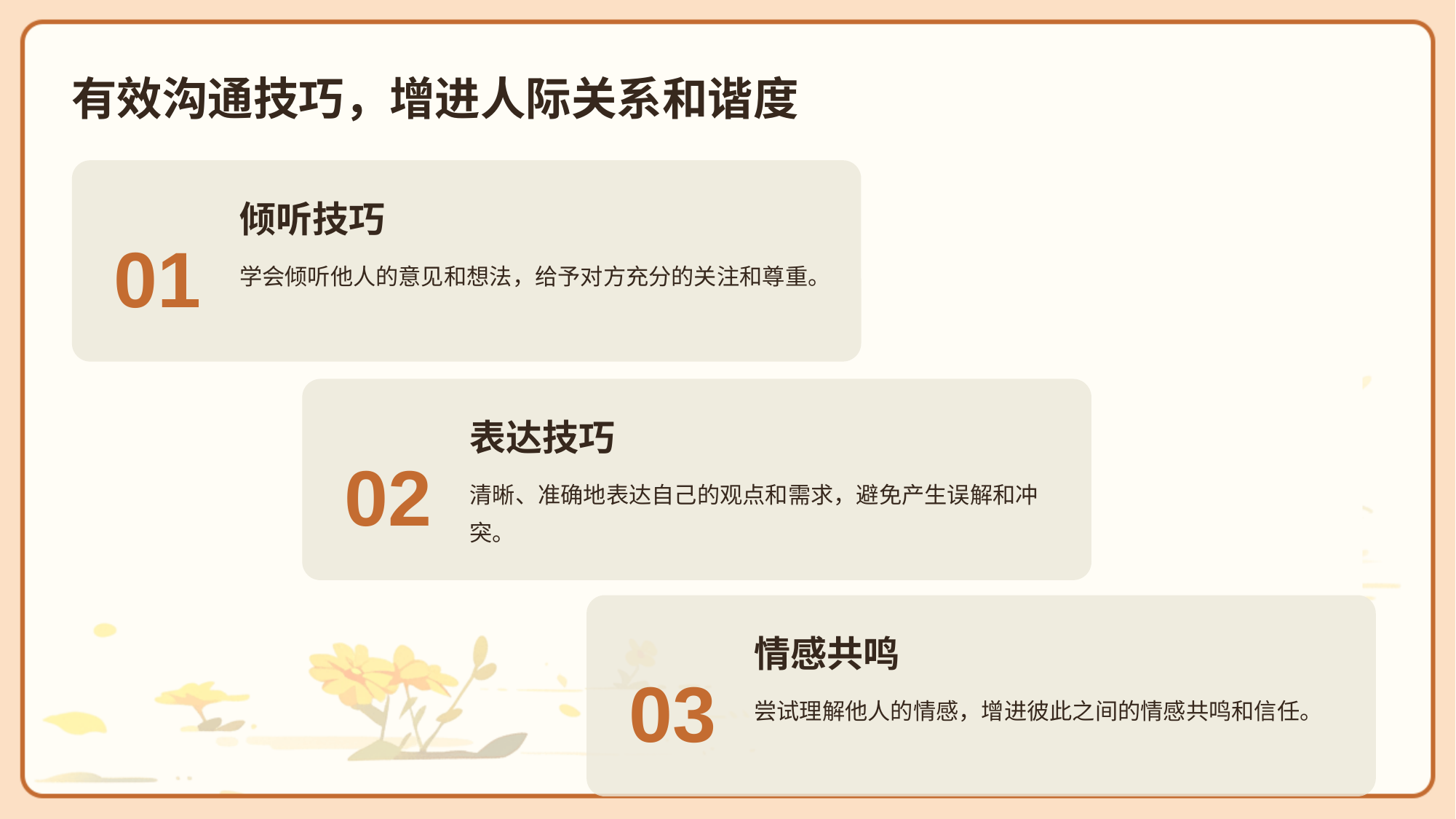

有效沟通技巧，增进人际关系和谐度

倾听技巧
01
学会倾听他人的意见和想法，给予对方充分的关注和尊重。

表达技巧
02
清晰、准确地表达自己的观点和需求，避免产生误解和冲突。

情感共鸣
03
尝试理解他人的情感，增进彼此之间的情感共鸣和信任。